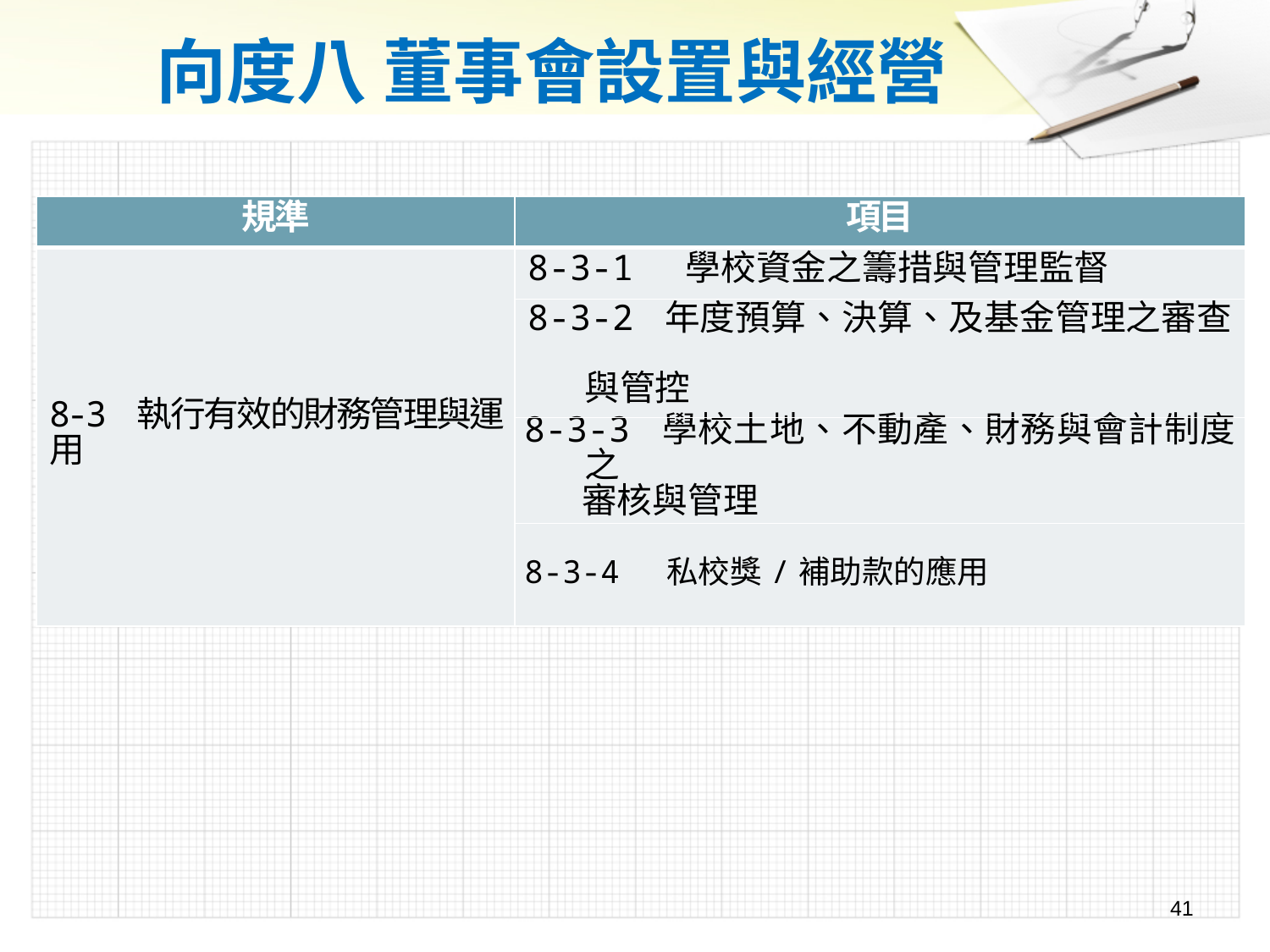

# 向度八 董事會設置與經營
| 規準 | 項目 |
| --- | --- |
| 8-3 執行有效的財務管理與運用 | 8-3-1 學校資金之籌措與管理監督 |
|  | 8-3-2 年度預算、決算、及基金管理之審查 與管控 |
|  | 8-3-3 學校土地、不動產、財務與會計制度之 審核與管理 |
|  | 8-3-4 私校獎/補助款的應用 |
41